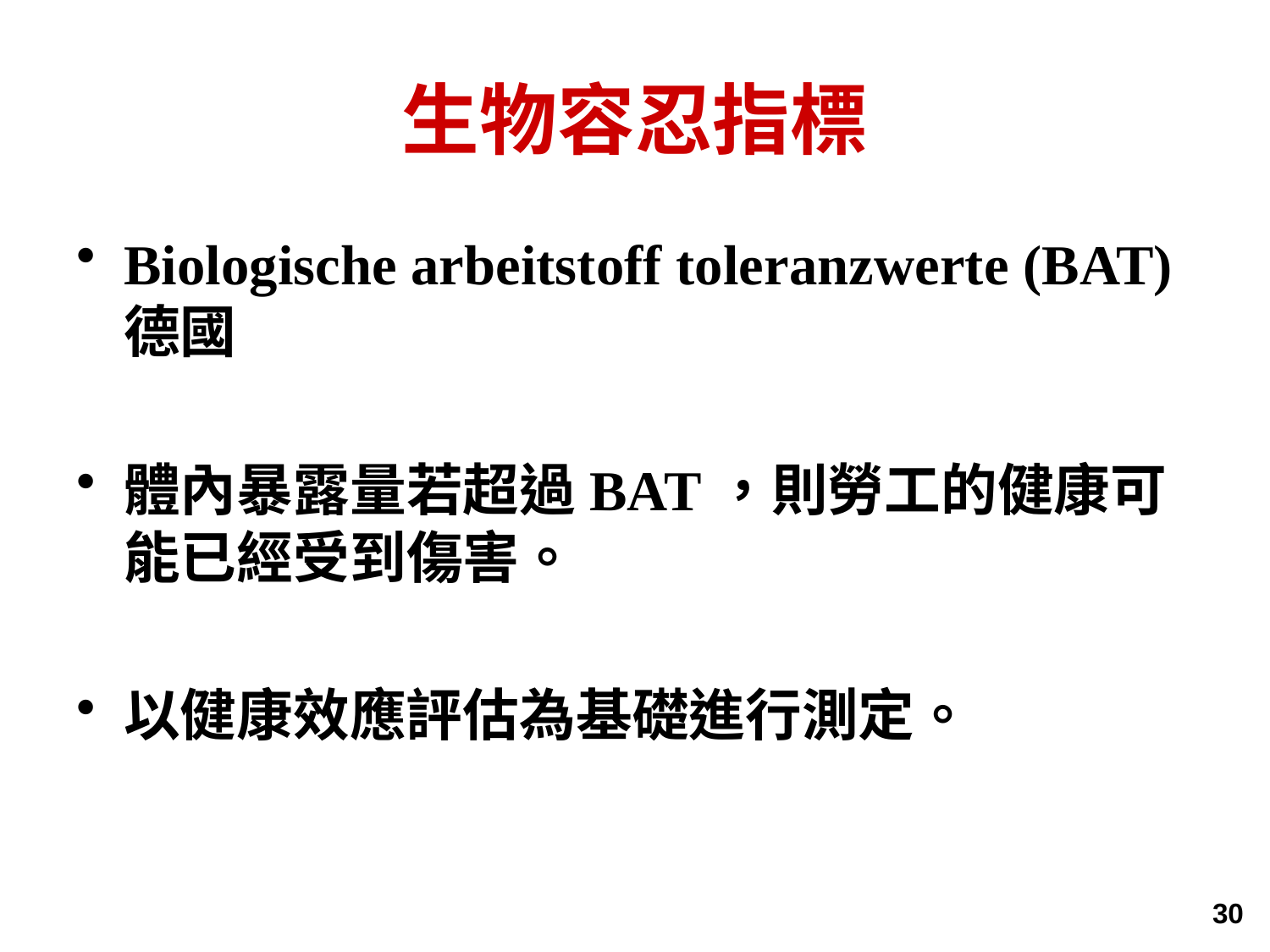

# 生物容忍指標
Biologische arbeitstoff toleranzwerte (BAT) 德國

體內暴露量若超過BAT，則勞工的健康可能已經受到傷害。

以健康效應評估為基礎進行測定。
30